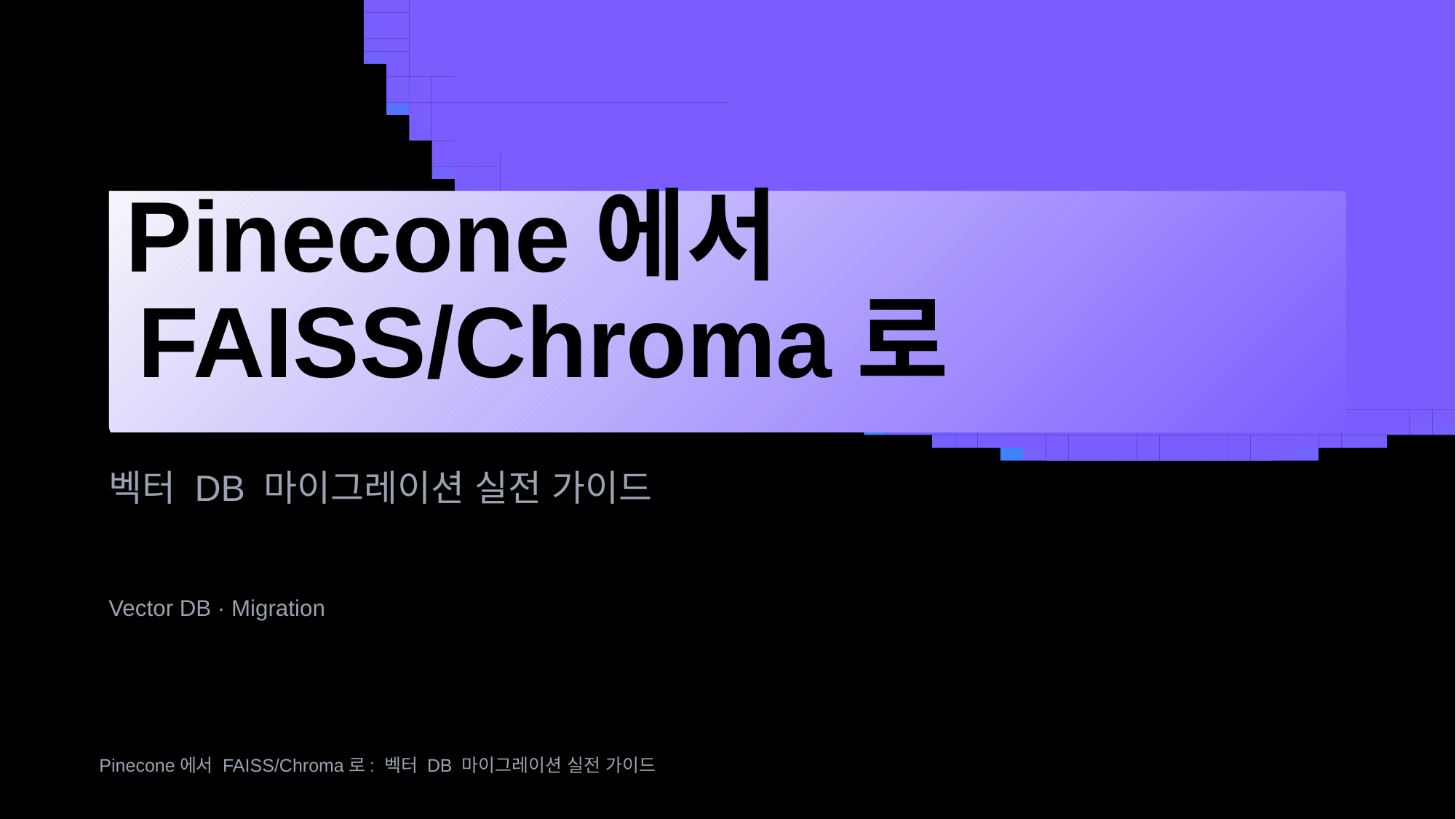

Pinecone에서

FAISS/Chroma로

벡터 DB 마이그레이션 실전 가이드

Vector DB · Migration

Pinecone에서 FAISS/Chroma로: 벡터 DB 마이그레이션 실전 가이드